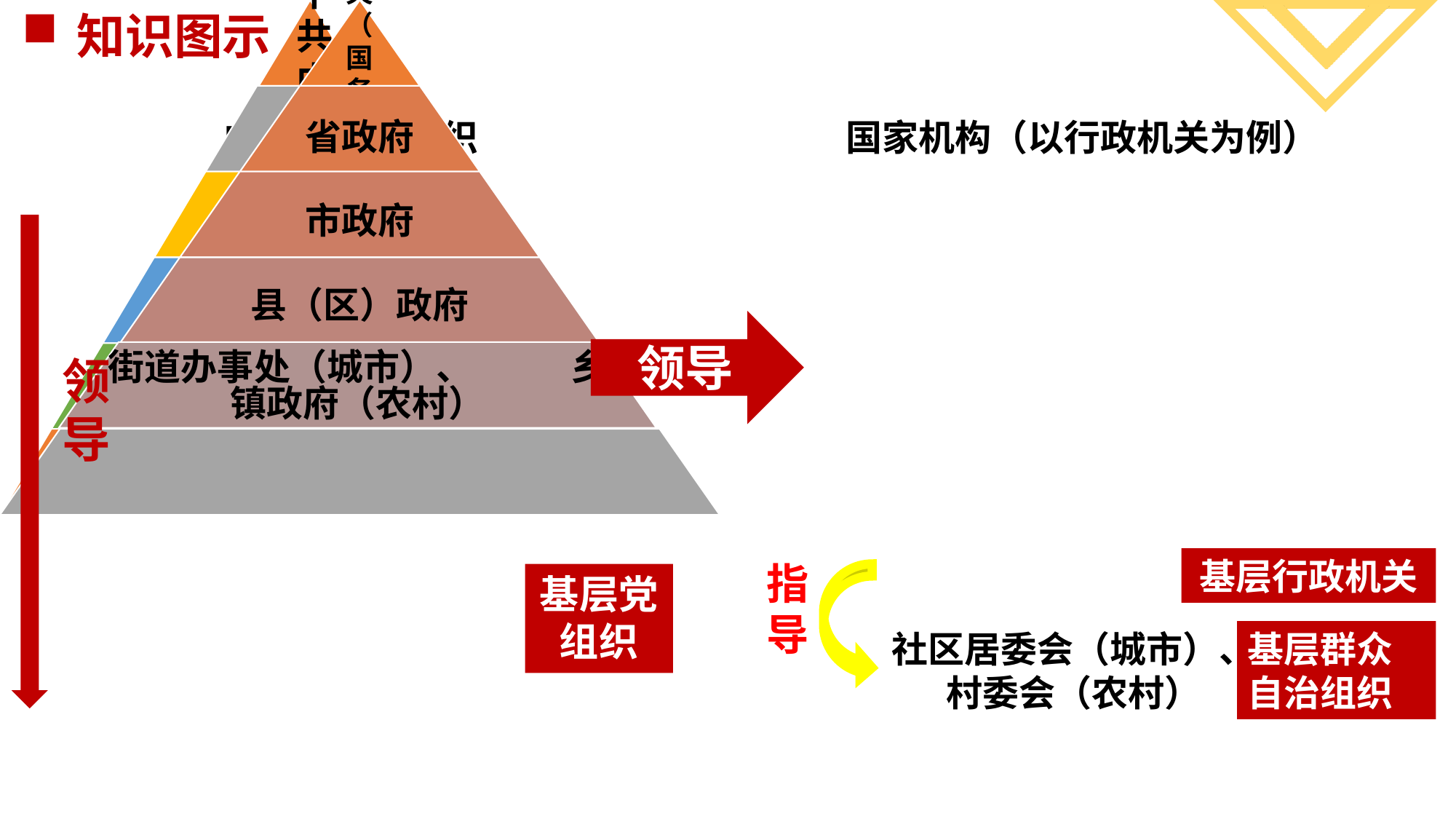

知识图示
国家机构（以行政机关为例）
中国共产党组织
中共中央
省委
市委
县委（区委）
街道党工委、乡镇党委
社区党支部、村党支部
中央（国务院）
省政府
市政府
县（区）政府
街道办事处（城市）、            乡镇政府（农村）

领
导

领导
基层行政机关
指导

基层党组织
社区居委会（城市）、
村委会（农村）
基层群众自治组织